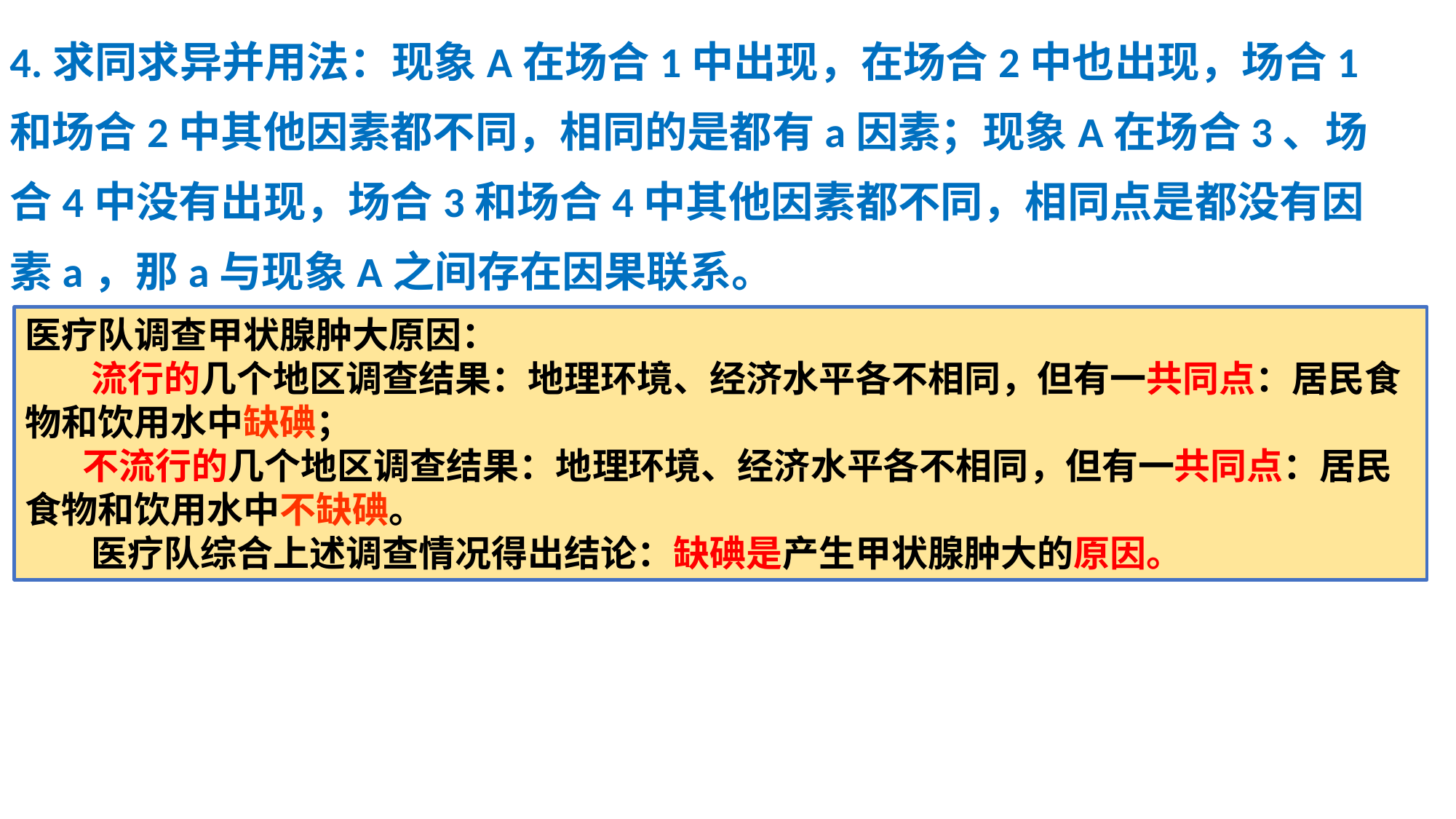

4.求同求异并用法：现象A在场合1中出现，在场合2中也出现，场合1和场合2中其他因素都不同，相同的是都有a因素；现象A在场合3、场合4中没有出现，场合3和场合4中其他因素都不同，相同点是都没有因素a，那a与现象A之间存在因果联系。

医疗队调查甲状腺肿大原因：
       流行的几个地区调查结果：地理环境、经济水平各不相同，但有一共同点：居民食物和饮用水中缺碘；
      不流行的几个地区调查结果：地理环境、经济水平各不相同，但有一共同点：居民食物和饮用水中不缺碘。
       医疗队综合上述调查情况得出结论：缺碘是产生甲状腺肿大的原因。